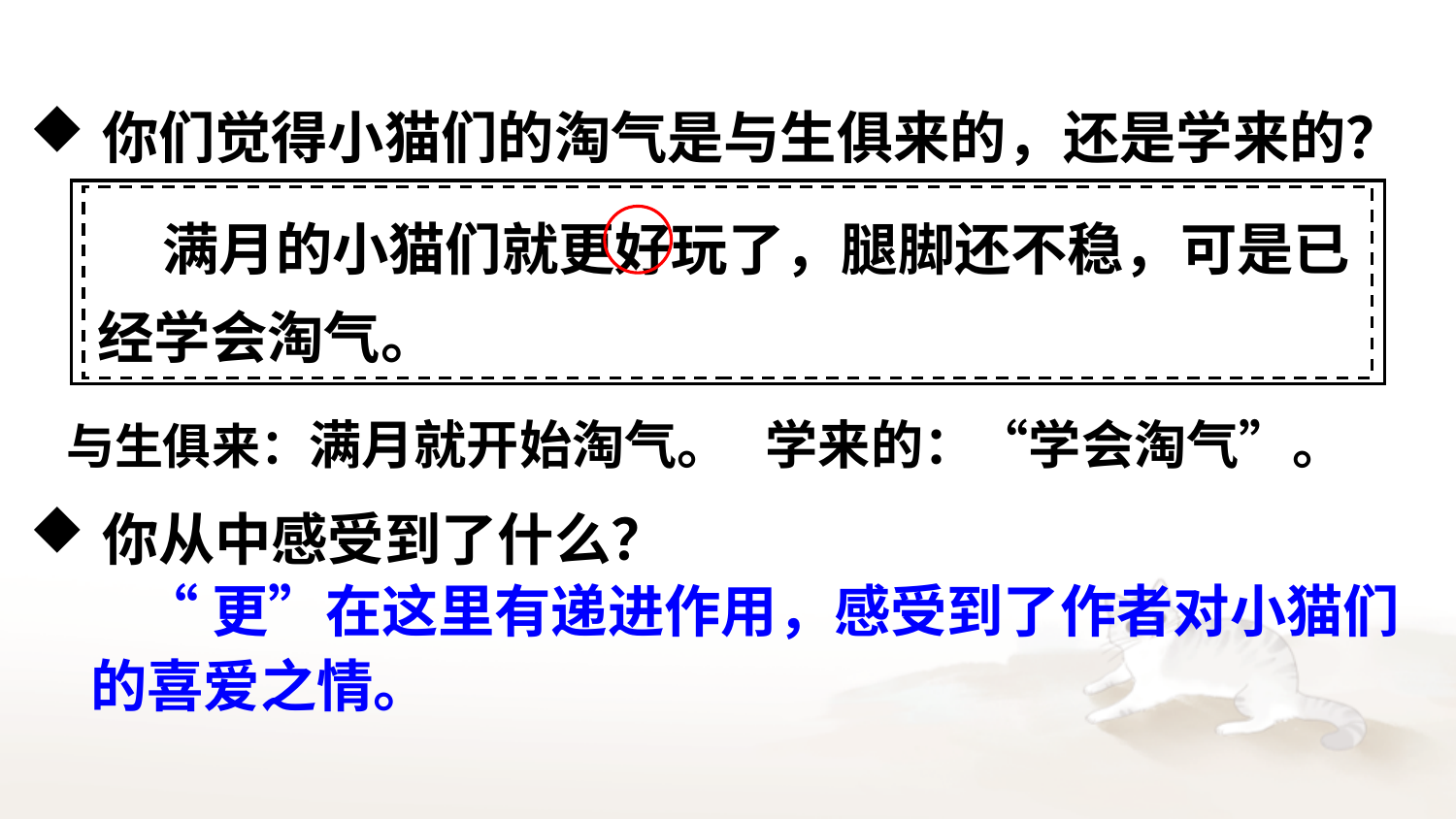

你们觉得小猫们的淘气是与生俱来的，还是学来的？

    满月的小猫们就更好玩了，腿脚还不稳，可是已经学会淘气。

与生俱来：满月就开始淘气。   学来的：“学会淘气”。
你从中感受到了什么？
    “更”在这里有递进作用，感受到了作者对小猫们的喜爱之情。